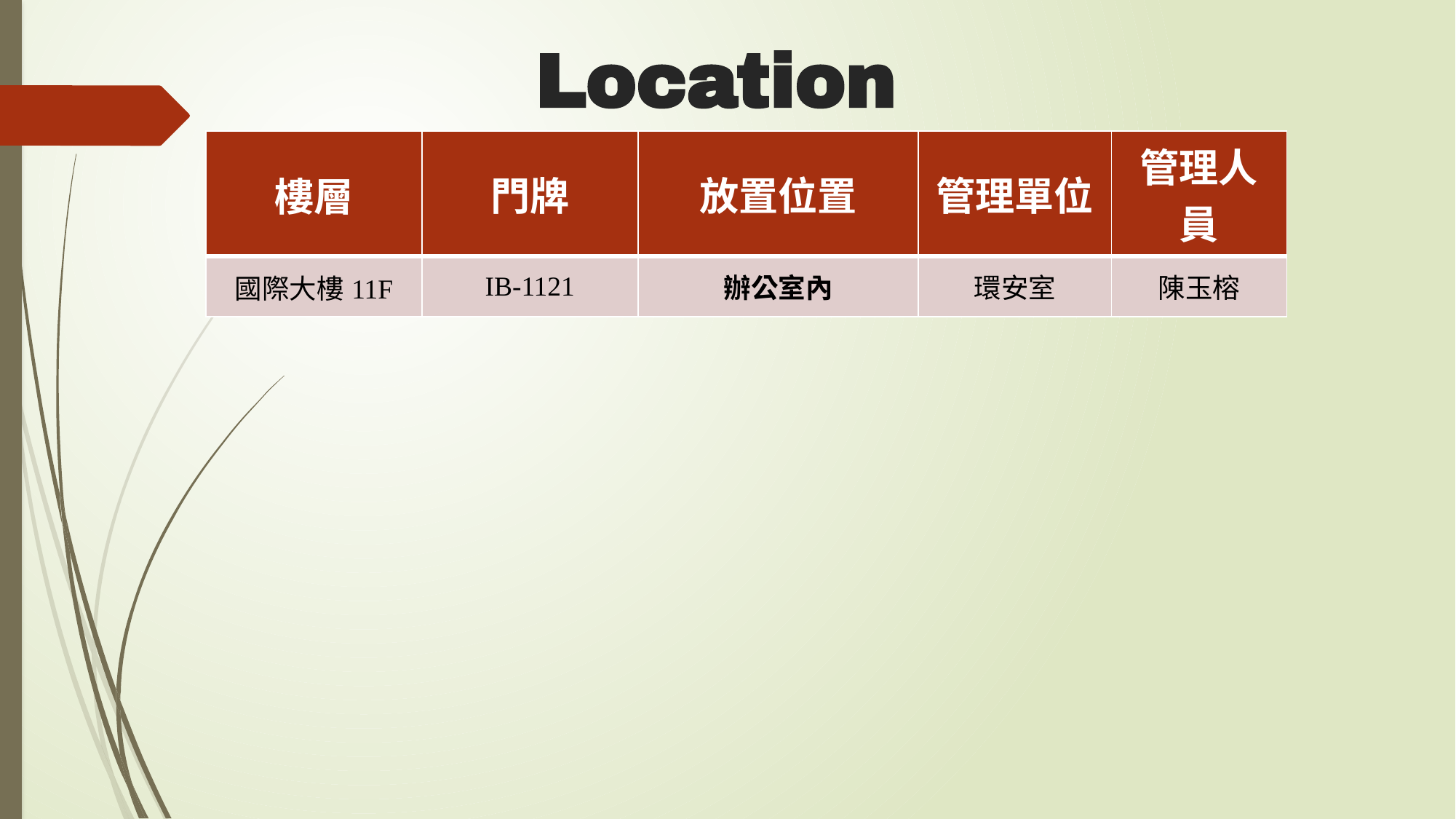

# Location
| 樓層 | 門牌 | 放置位置 | 管理單位 | 管理人員 |
| --- | --- | --- | --- | --- |
| 國際大樓11F | IB-1121 | 辦公室內 | 環安室 | 陳玉榕 |